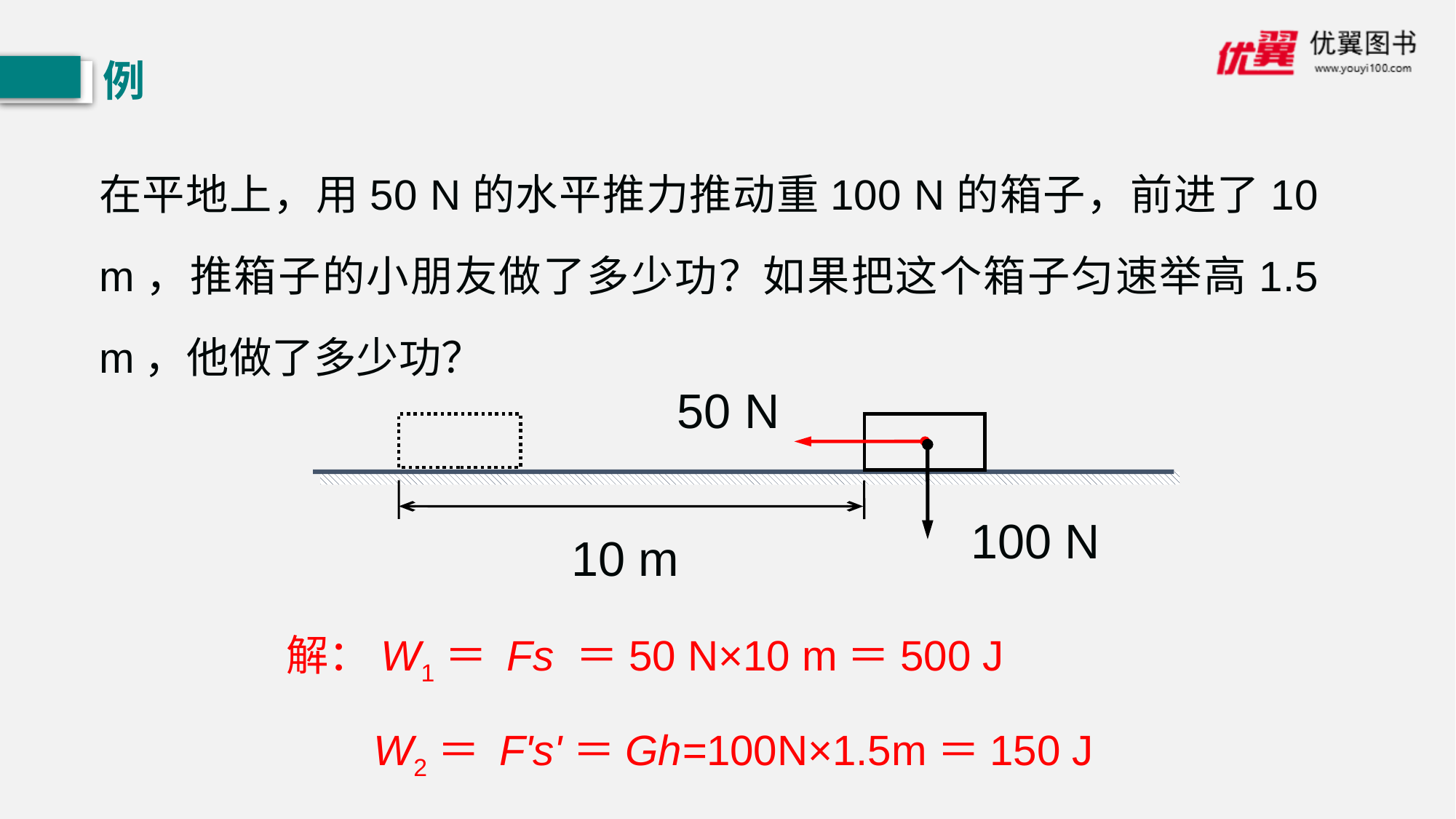

例

在平地上，用50 N的水平推力推动重100 N的箱子，前进了10 m，推箱子的小朋友做了多少功？如果把这个箱子匀速举高1.5 m，他做了多少功？
50 N

100 N

10 m

解：W1＝ Fs ＝50 N×10 m＝500 J
W2＝ F's'＝Gh=100N×1.5m＝150 J